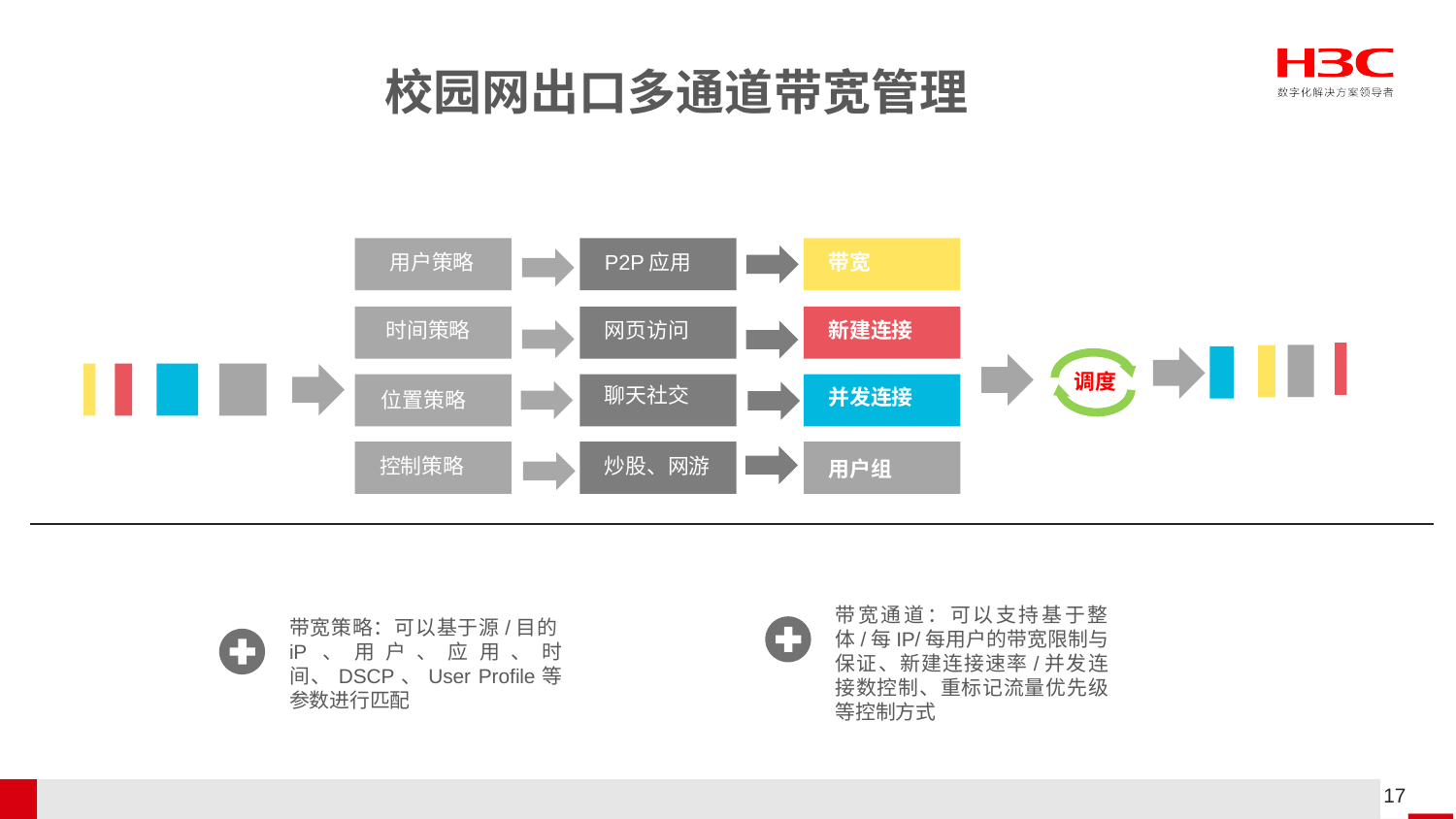

校园网出口多通道带宽管理

用户策略
P2P应用
带宽

网页访问
时间策略
新建连接

调度

聊天社交
并发连接
位置策略

炒股、网游
控制策略

用户组

带宽通道：可以支持基于整体/每IP/每用户的带宽限制与保证、新建连接速率/并发连接数控制、重标记流量优先级等控制方式

带宽策略：可以基于源/目的iP、用户、应用、时间、DSCP、User Profile等参数进行匹配